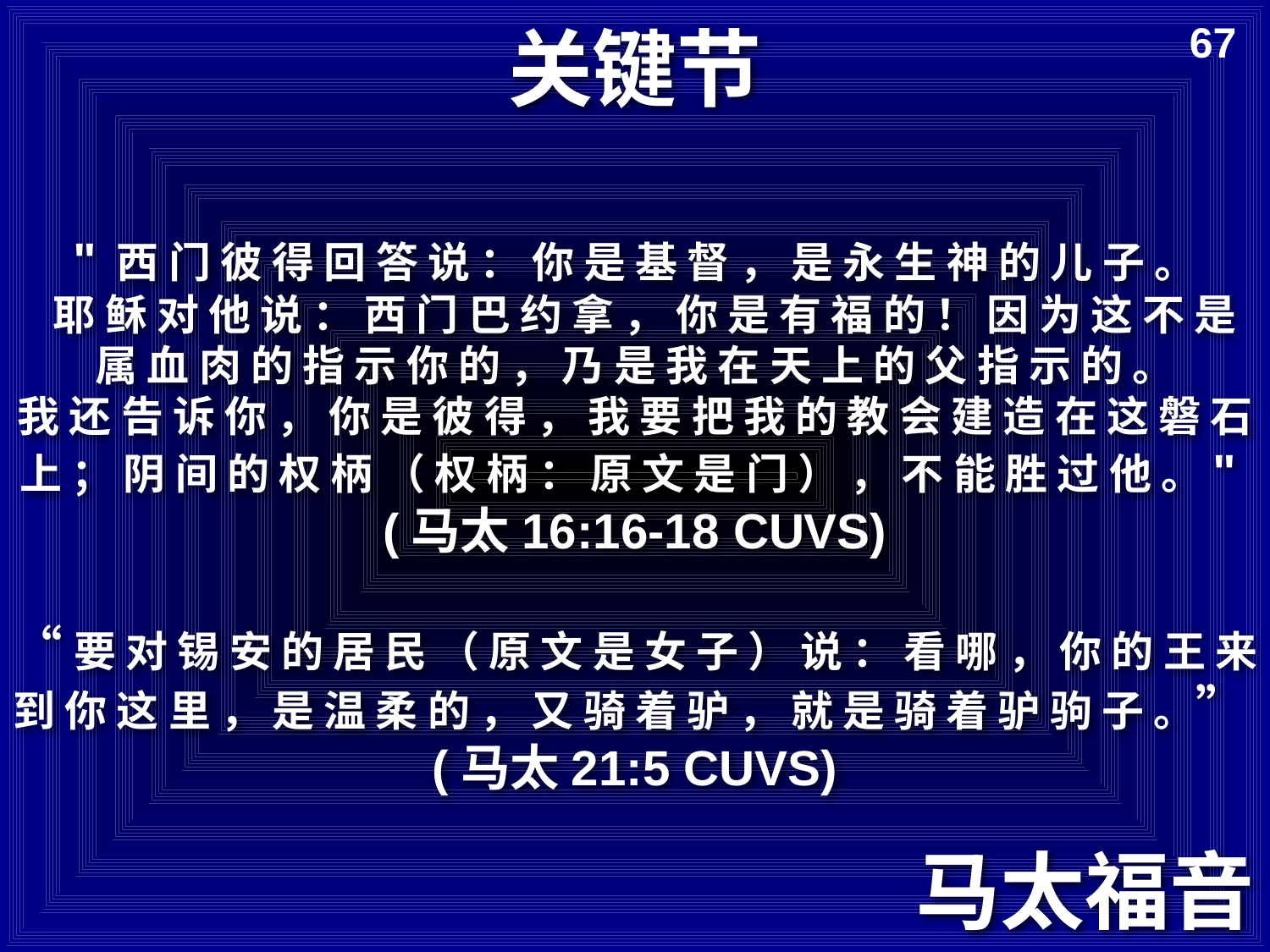

# 关键节
67

" 西 门 彼 得 回 答 说 ： 你 是 基 督 ， 是 永 生 神 的 儿 子 。
 耶 稣 对 他 说 ： 西 门 巴 约 拿 ， 你 是 有 福 的 ！ 因 为 这 不 是 属 血 肉 的 指 示 你 的 ， 乃 是 我 在 天 上 的 父 指 示 的 。
我 还 告 诉 你 ， 你 是 彼 得 ， 我 要 把 我 的 教 会 建 造 在 这 磐 石 上 ； 阴 间 的 权 柄 （ 权 柄 ： 原 文 是 门 ） ， 不 能 胜 过 他 。"
(马太16:16-18 CUVS)

“要 对 锡 安 的 居 民 （ 原 文 是 女 子 ） 说 ： 看 哪 ， 你 的 王 来 到 你 这 里 ， 是 温 柔 的 ， 又 骑 着 驴 ， 就 是 骑 着 驴 驹 子 。”
(马太21:5 CUVS)

马太福音